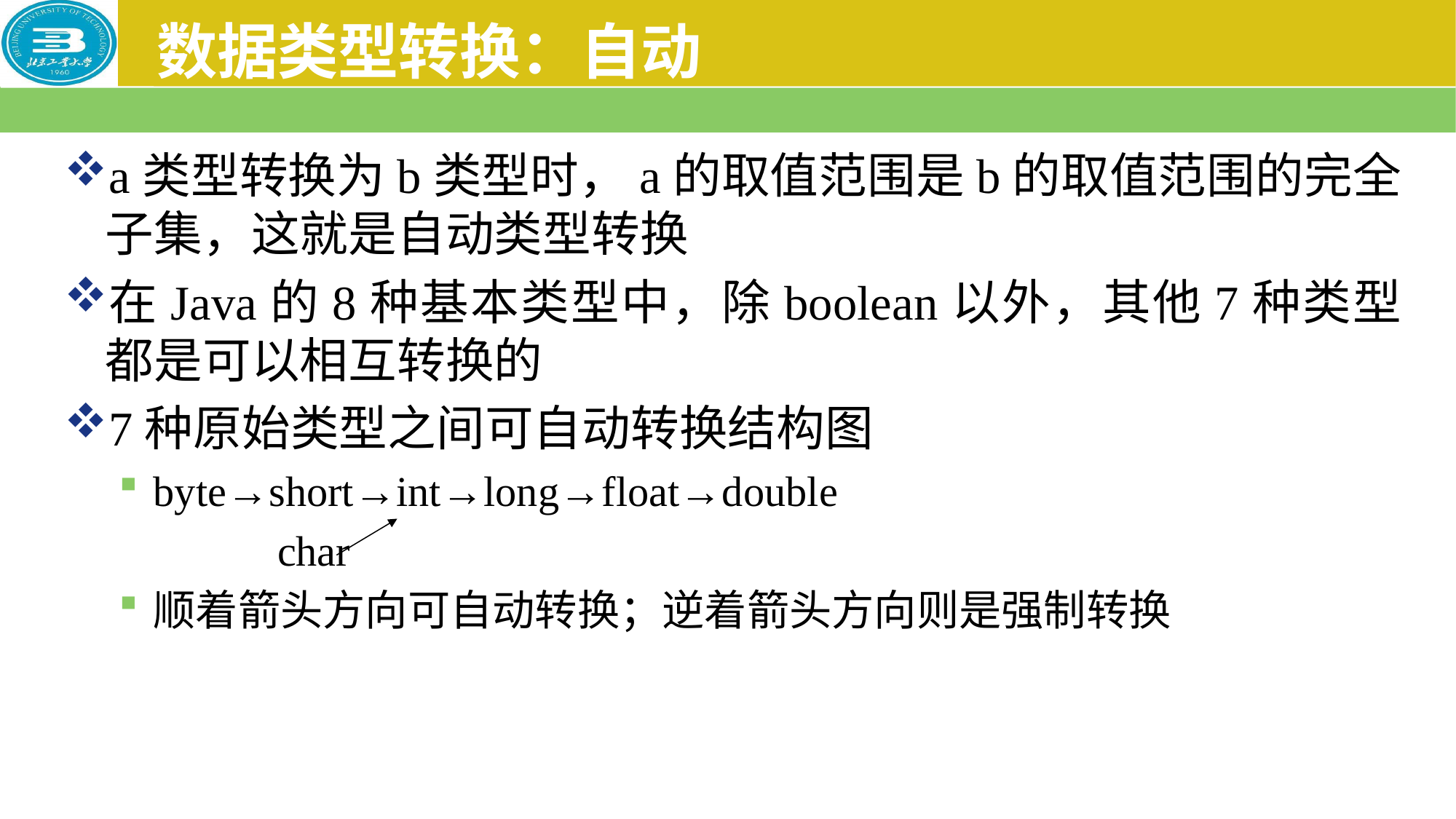

# 数据类型转换：自动
a类型转换为b类型时，a的取值范围是b的取值范围的完全子集，这就是自动类型转换
在Java的8种基本类型中，除boolean以外，其他7种类型都是可以相互转换的
7种原始类型之间可自动转换结构图
byte→short→int→long→float→double
               char
顺着箭头方向可自动转换；逆着箭头方向则是强制转换